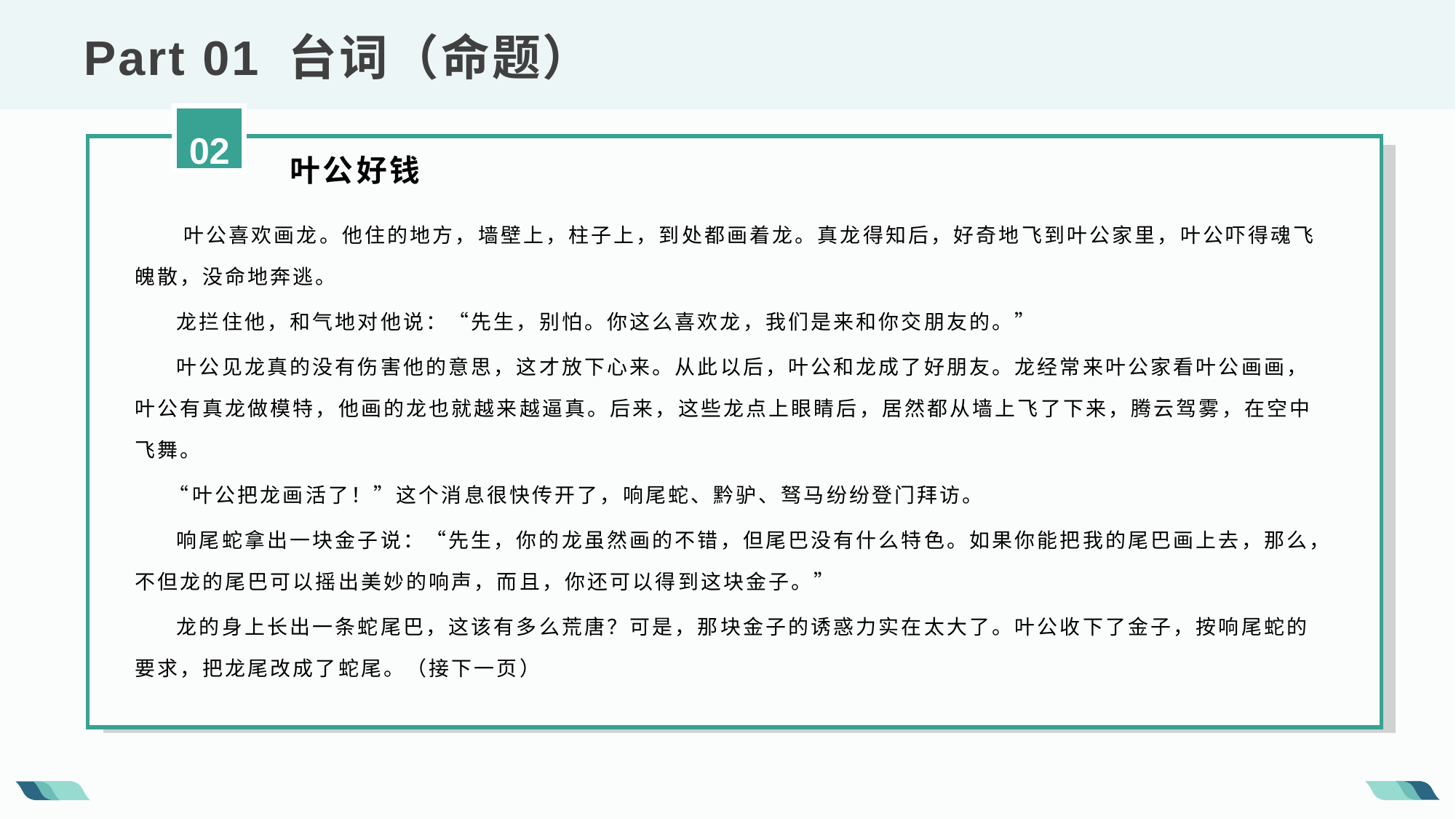

Part 01 台词（命题）

02
  叶公好钱

       叶公喜欢画龙。他住的地方，墙壁上，柱子上，到处都画着龙。真龙得知后，好奇地飞到叶公家里，叶公吓得魂飞魄散，没命地奔逃。
      龙拦住他，和气地对他说：“先生，别怕。你这么喜欢龙，我们是来和你交朋友的。”
      叶公见龙真的没有伤害他的意思，这才放下心来。从此以后，叶公和龙成了好朋友。龙经常来叶公家看叶公画画，叶公有真龙做模特，他画的龙也就越来越逼真。后来，这些龙点上眼睛后，居然都从墙上飞了下来，腾云驾雾，在空中飞舞。
     “叶公把龙画活了！”这个消息很快传开了，响尾蛇、黔驴、驽马纷纷登门拜访。
      响尾蛇拿出一块金子说：“先生，你的龙虽然画的不错，但尾巴没有什么特色。如果你能把我的尾巴画上去，那么，不但龙的尾巴可以摇出美妙的响声，而且，你还可以得到这块金子。”
      龙的身上长出一条蛇尾巴，这该有多么荒唐？可是，那块金子的诱惑力实在太大了。叶公收下了金子，按响尾蛇的要求，把龙尾改成了蛇尾。（接下一页）